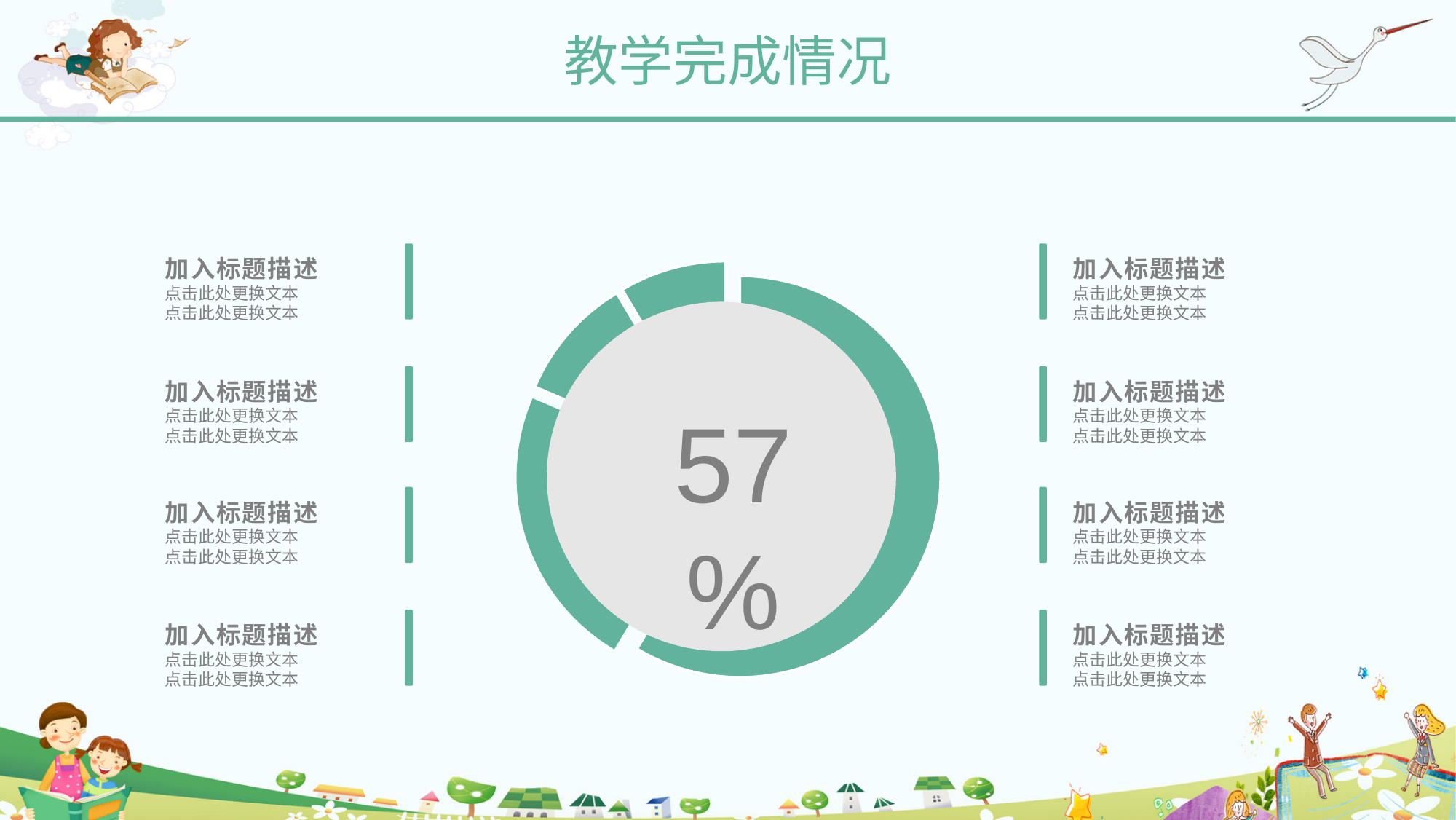

教学完成情况

加入标题描述
点击此处更换文本
点击此处更换文本

加入标题描述
点击此处更换文本
点击此处更换文本

加入标题描述
点击此处更换文本
点击此处更换文本

加入标题描述
点击此处更换文本
点击此处更换文本

加入标题描述
点击此处更换文本
点击此处更换文本

加入标题描述
点击此处更换文本
点击此处更换文本

加入标题描述
点击此处更换文本
点击此处更换文本

加入标题描述
点击此处更换文本
点击此处更换文本

### Chart

| Category | Sales |
|---|---|
| 1st Qtr | 8.2 |
| 2nd Qtr | 3.2 |
| 3rd Qtr | 1.4 |
| 4th Qtr | 1.2 |
57%